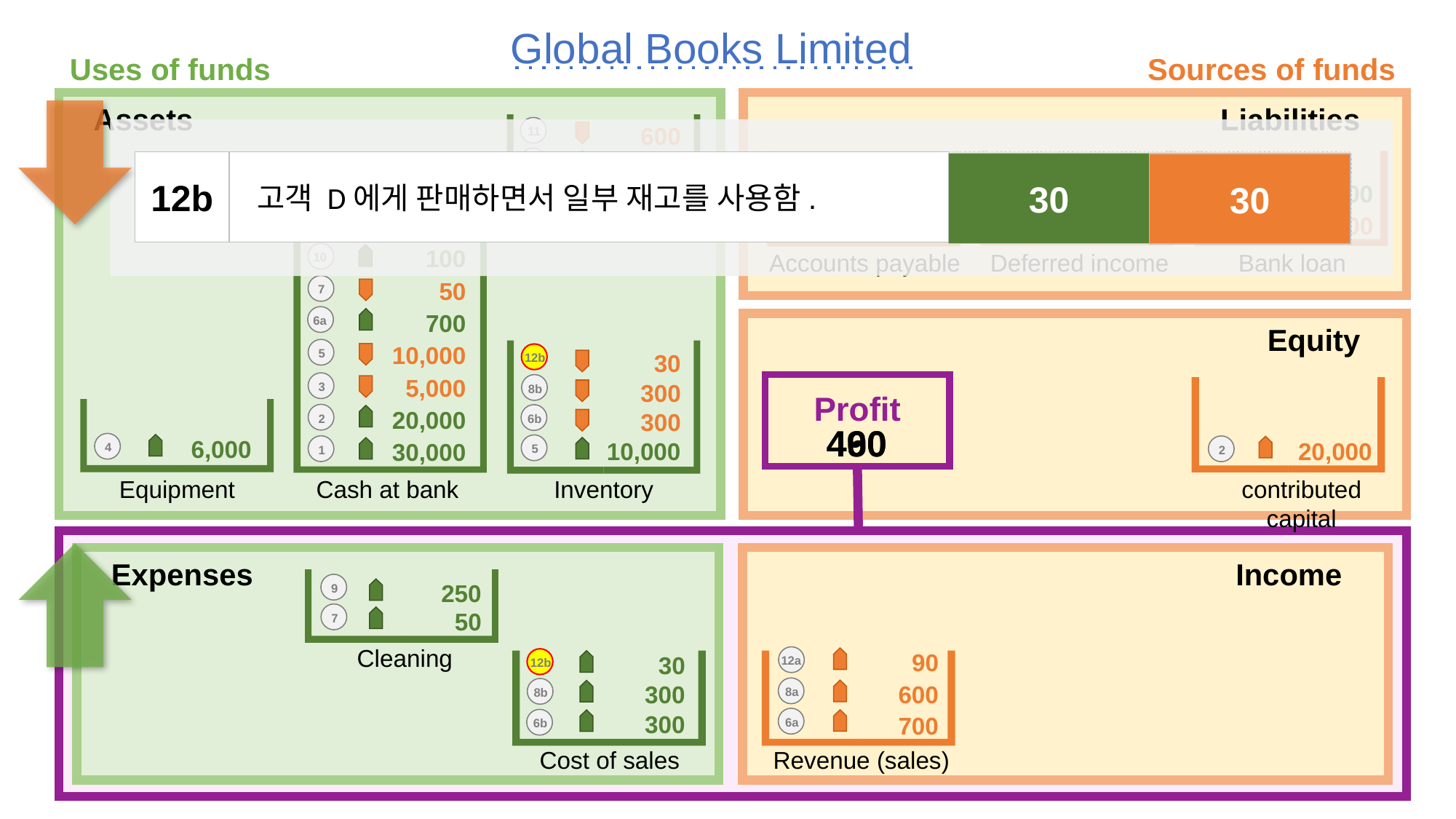

Global Books Limited
Uses of funds
Sources of funds
_Assets
Liabilities_
Equity_
Profit

_Expenses
Income_

600

11

600

8a

12b
Cost of sales
30
Inventory
30
고객 D에게 판매하면서 일부 재고를 사용함.
30
30
5,000
90
250

12a

9

3

Accounts receivable

6,000
100
30,000
600

4

10

1

11

100
Accounts payable
Deferred income
Bank loan

10

50

7

700

6a

10,000

5

30

12b

5,000
300

3

8b

20,000
300

2

6b

460
490

6,000
20,000
10,000
30,000

4

5

1

2

Equipment
Cash at bank
Inventory
contributed capital

250

9

50

7

Cleaning
90
30

12a

12b

600
300

8a

8b

300
700

6a

6b

Cost of sales
Revenue (sales)